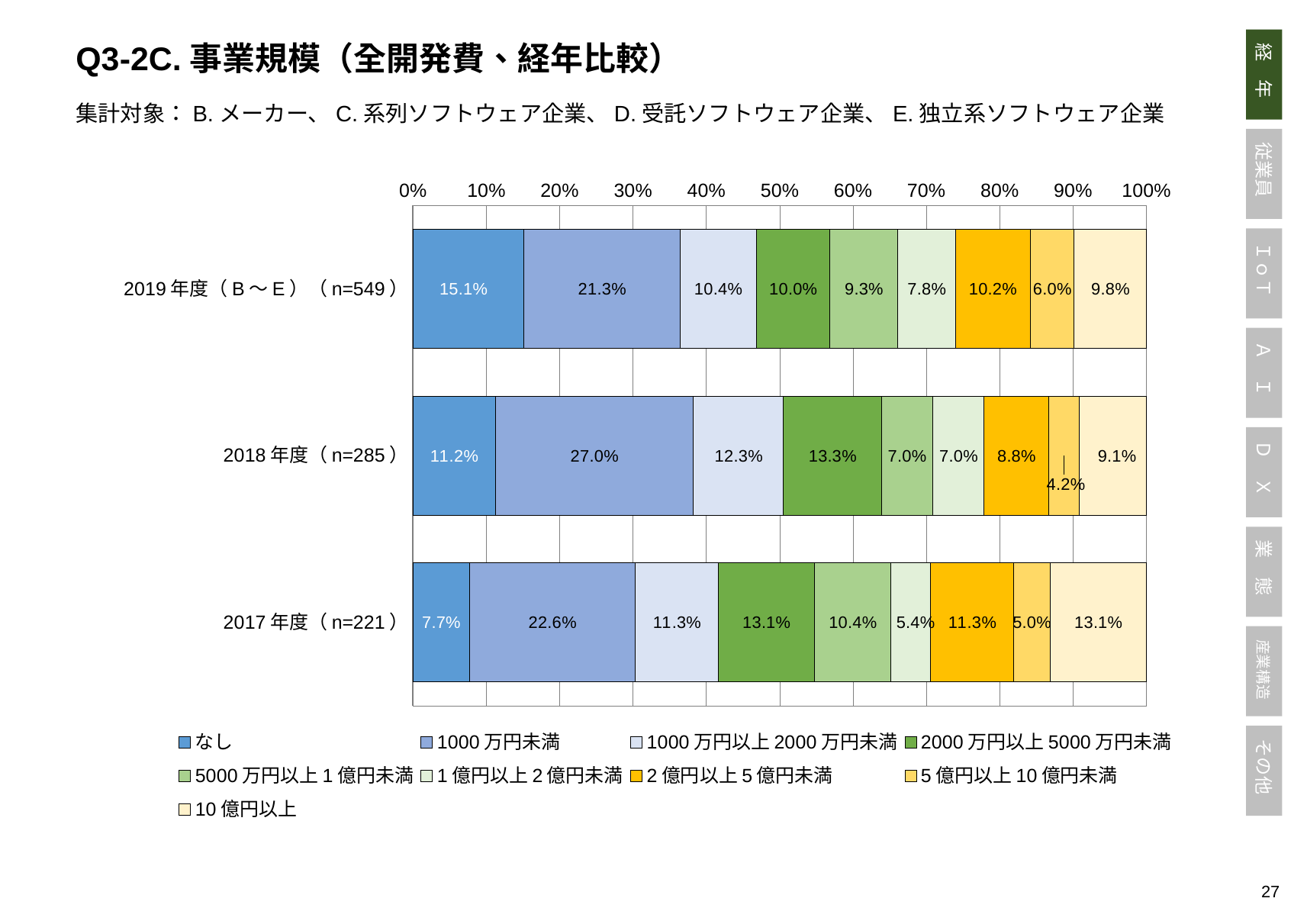

Q3-2C.事業規模（全開発費、経年比較）
集計対象：B.メーカー、C.系列ソフトウェア企業、D.受託ソフトウェア企業、E.独立系ソフトウェア企業

### Chart

| Category | なし | 1000万円未満 | 1000万円以上2000万円未満 | 2000万円以上5000万円未満 | 5000万円以上1億円未満 | 1億円以上2億円未満 | 2億円以上5億円未満 | 5億円以上10億円未満 | 10億円以上 |
|---|---|---|---|---|---|---|---|---|---|
| 2019年度（B～E）（n=549） | 0.151183970856102 | 0.21311475409836064 | 0.10382513661202186 | 0.10018214936247723 | 0.09289617486338798 | 0.07832422586520947 | 0.10200364298724955 | 0.060109289617486336 | 0.09836065573770492 |
| 2018年度（n=285） | 0.11228070175438597 | 0.27017543859649124 | 0.12280701754385964 | 0.13333333333333333 | 0.07017543859649122 | 0.07017543859649122 | 0.08771929824561403 | 0.042105263157894736 | 0.0912280701754386 |
| 2017年度（n=221） | 0.07692307692307693 | 0.22624434389140272 | 0.11312217194570136 | 0.13122171945701358 | 0.10407239819004525 | 0.05429864253393665 | 0.11312217194570136 | 0.049773755656108594 | 0.13122171945701358 |
27